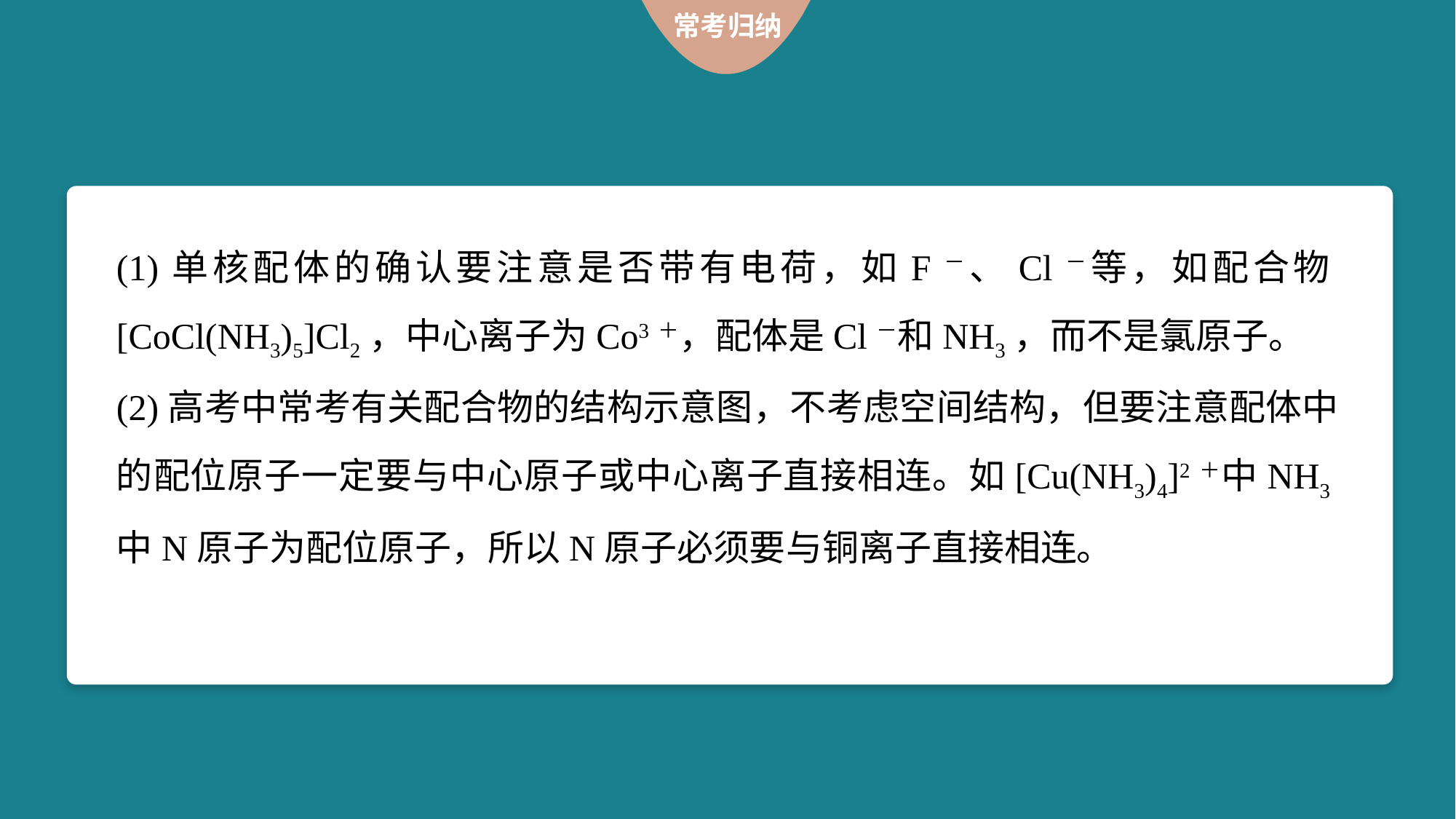

常考归纳

(1)单核配体的确认要注意是否带有电荷，如F－、Cl－等，如配合物[CoCl(NH3)5]Cl2，中心离子为Co3＋，配体是Cl－和NH3，而不是氯原子。
(2)高考中常考有关配合物的结构示意图，不考虑空间结构，但要注意配体中的配位原子一定要与中心原子或中心离子直接相连。如[Cu(NH3)4]2＋中NH3中N原子为配位原子，所以N原子必须要与铜离子直接相连。